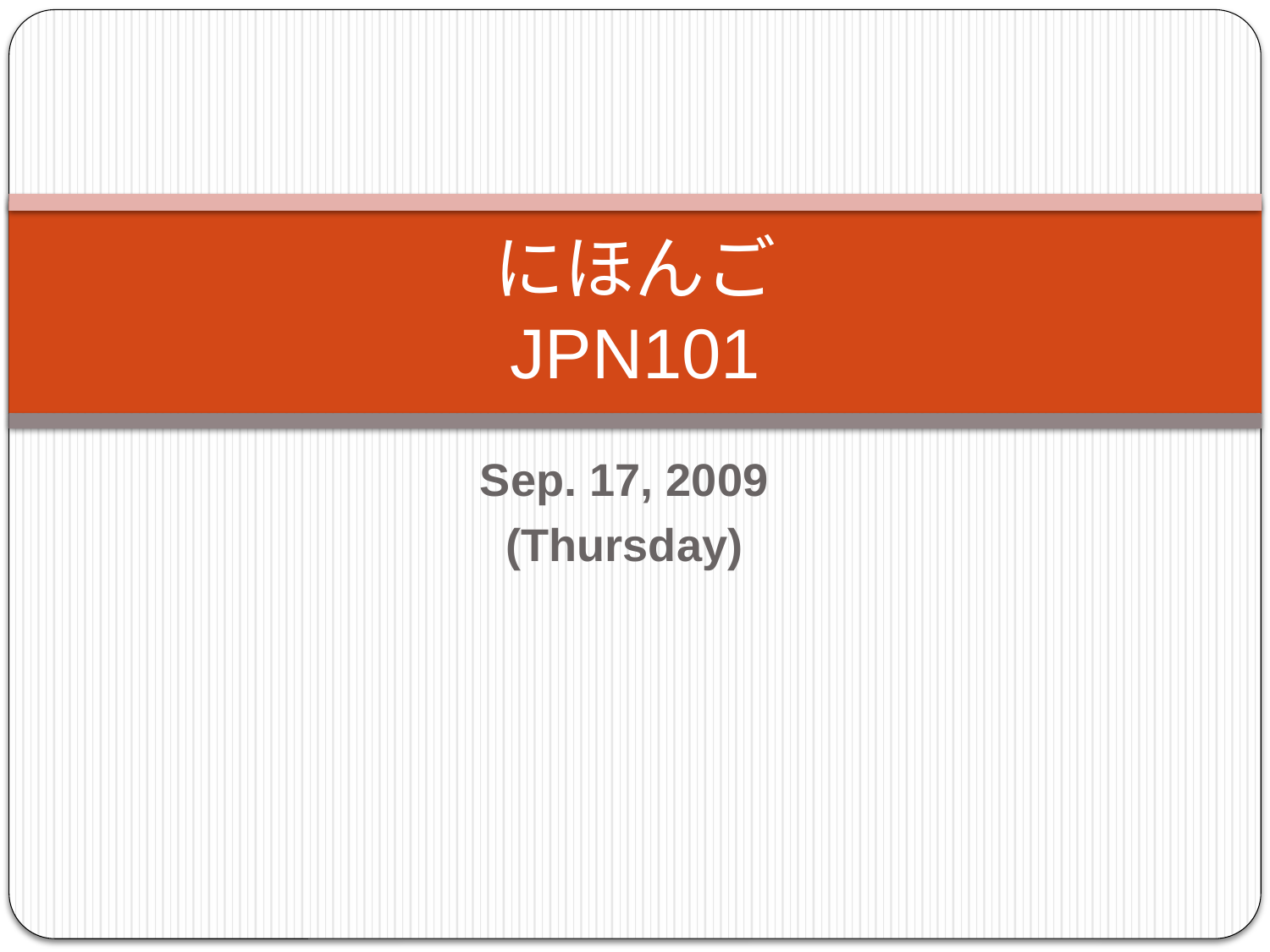

# にほんご JPN101
Sep. 17, 2009
(Thursday)